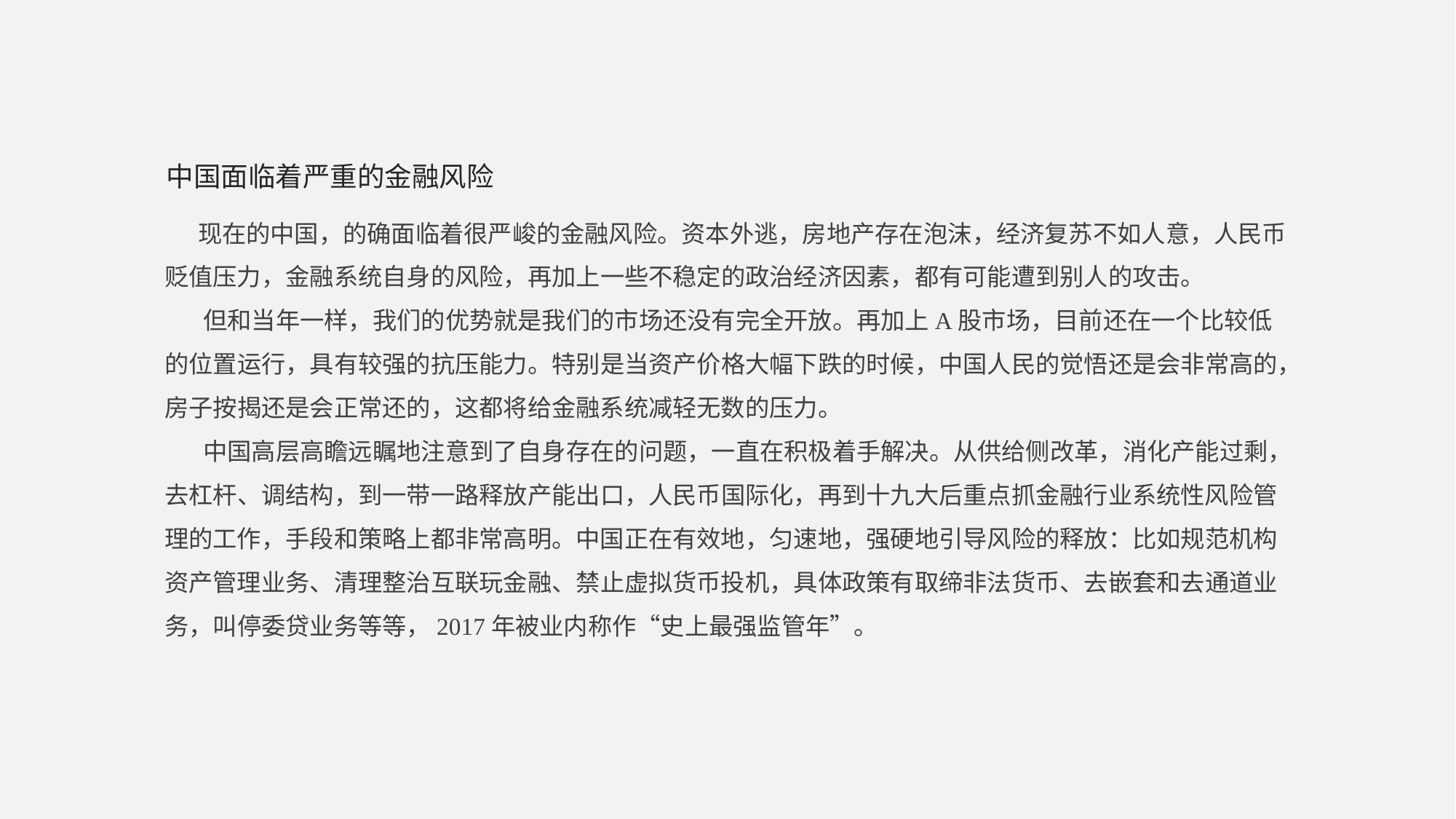

中国面临着严重的金融风险
     现在的中国，的确面临着很严峻的金融风险。资本外逃，房地产存在泡沫，经济复苏不如人意，人民币贬值压力，金融系统自身的风险，再加上一些不稳定的政治经济因素，都有可能遭到别人的攻击。
      但和当年一样，我们的优势就是我们的市场还没有完全开放。再加上A股市场，目前还在一个比较低的位置运行，具有较强的抗压能力。特别是当资产价格大幅下跌的时候，中国人民的觉悟还是会非常高的，房子按揭还是会正常还的，这都将给金融系统减轻无数的压力。
      中国高层高瞻远瞩地注意到了自身存在的问题，一直在积极着手解决。从供给侧改革，消化产能过剩，去杠杆、调结构，到一带一路释放产能出口，人民币国际化，再到十九大后重点抓金融行业系统性风险管理的工作，手段和策略上都非常高明。中国正在有效地，匀速地，强硬地引导风险的释放：比如规范机构资产管理业务、清理整治互联玩金融、禁止虚拟货币投机，具体政策有取缔非法货币、去嵌套和去通道业务，叫停委贷业务等等，2017年被业内称作“史上最强监管年”。